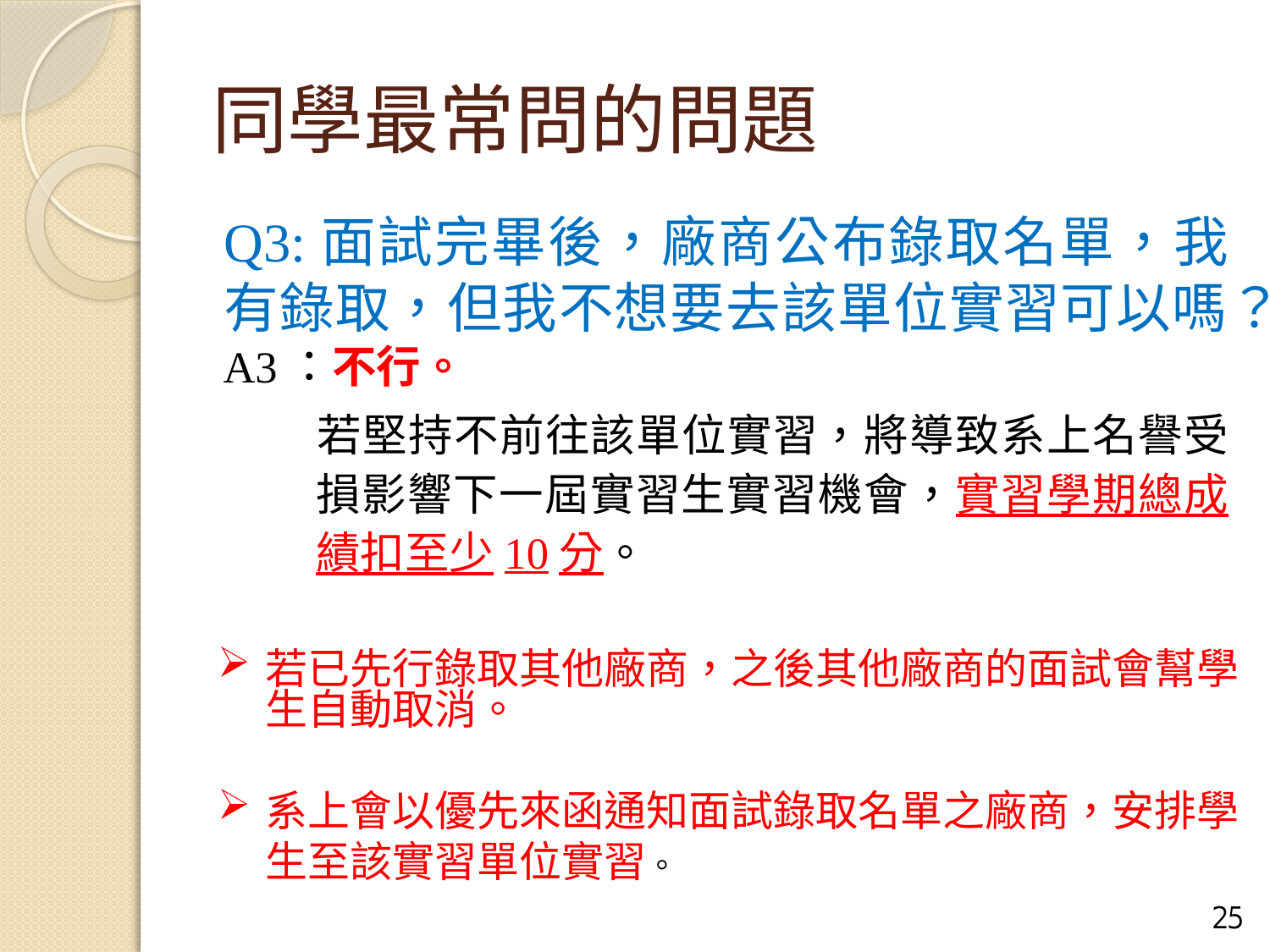

# 同學最常問的問題
Q3:面試完畢後，廠商公布錄取名單，我有錄取，但我不想要去該單位實習可以嗎？
 A3：不行。
	若堅持不前往該單位實習，將導致系上名譽受損影響下一屆實習生實習機會，實習學期總成績扣至少10分。

若已先行錄取其他廠商，之後其他廠商的面試會幫學生自動取消。

系上會以優先來函通知面試錄取名單之廠商，安排學生至該實習單位實習。
25